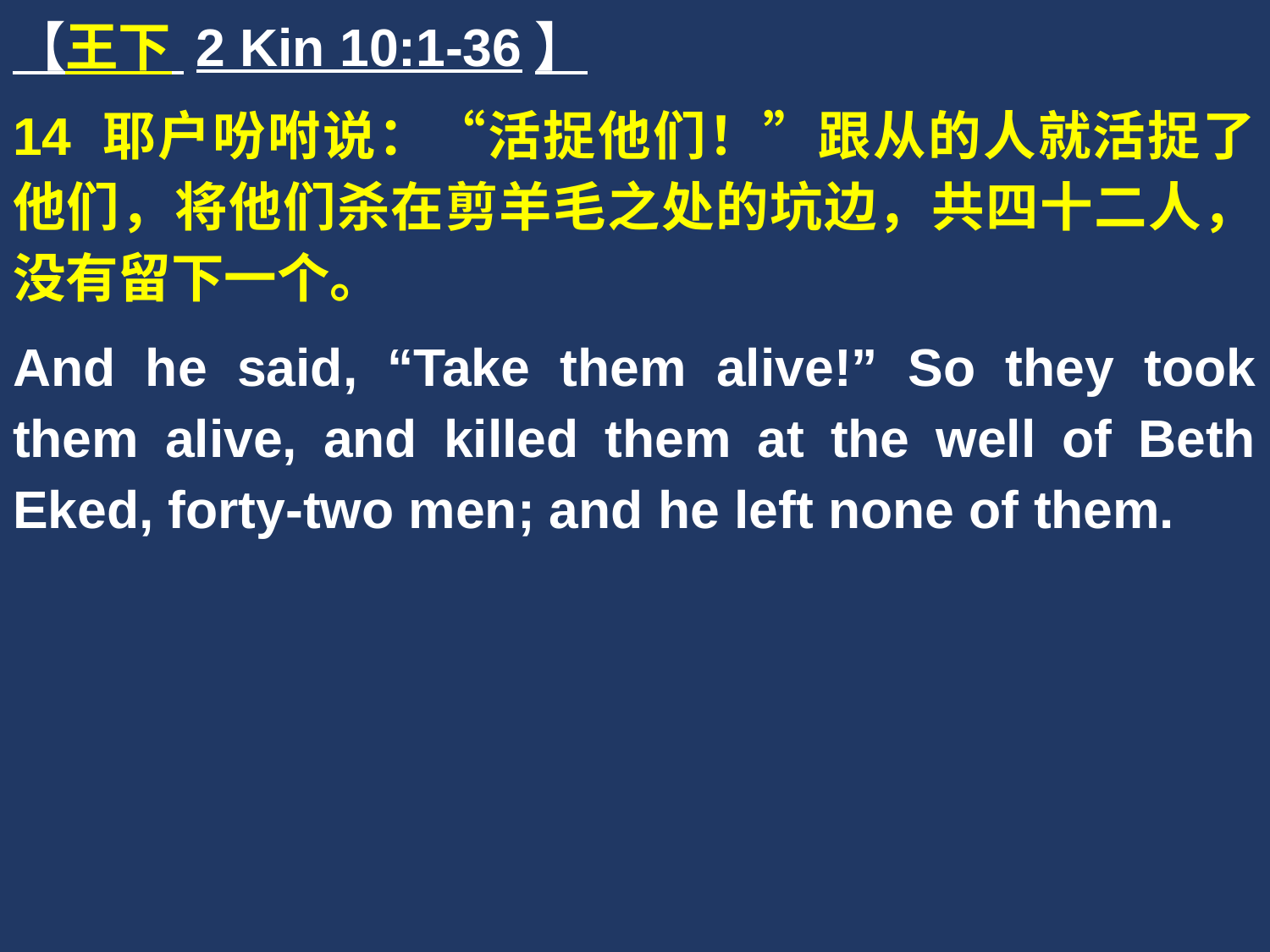

【王下 2 Kin 10:1-36】
14 耶户吩咐说：“活捉他们！”跟从的人就活捉了他们，将他们杀在剪羊毛之处的坑边，共四十二人，没有留下一个。
And he said, “Take them alive!” So they took them alive, and killed them at the well of Beth Eked, forty-two men; and he left none of them.